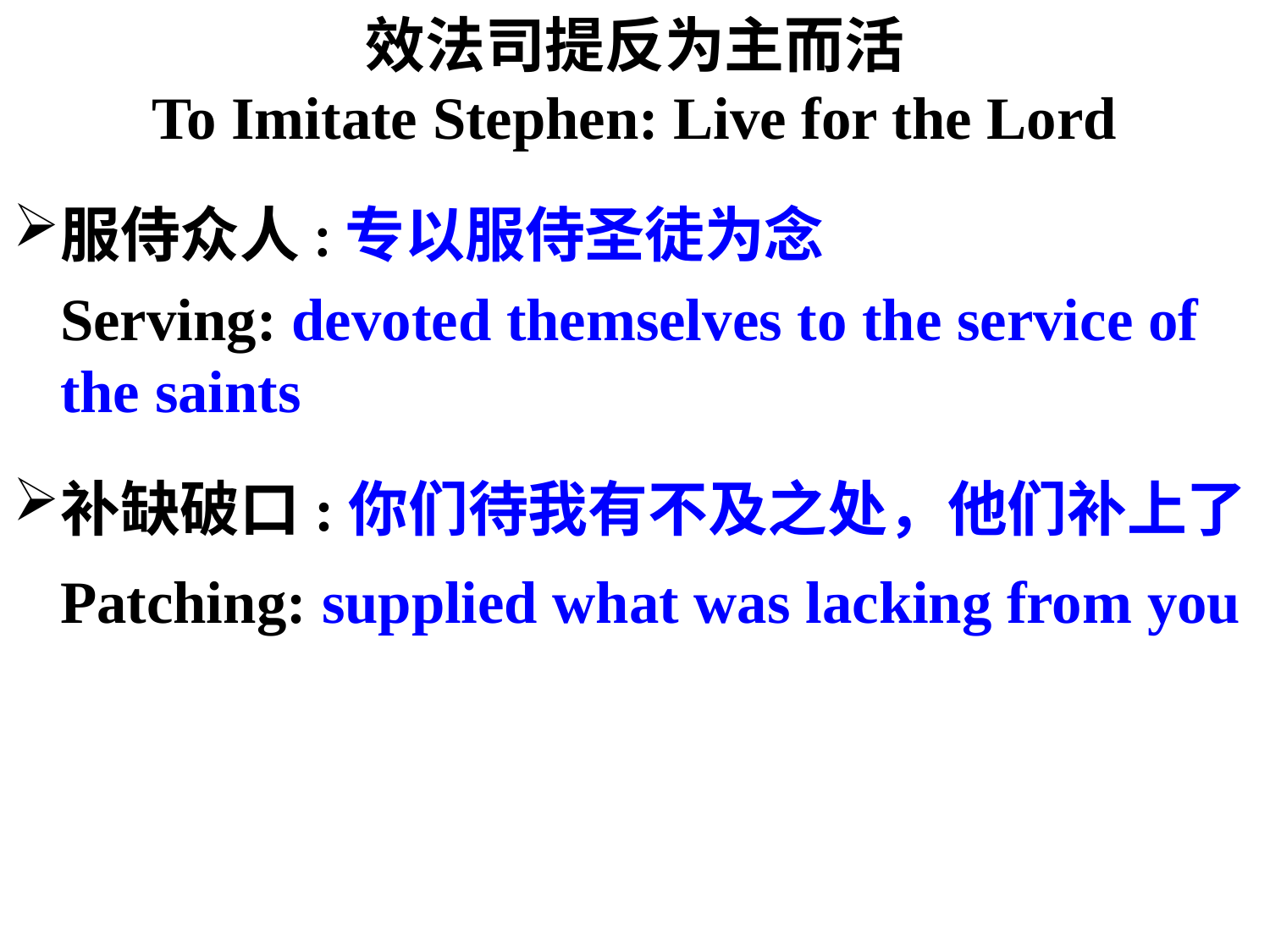

# 效法司提反为主而活 To Imitate Stephen: Live for the Lord
服侍众人:专以服侍圣徒为念
	Serving: devoted themselves to the service of the saints

补缺破口:你们待我有不及之处，他们补上了
	Patching: supplied what was lacking from you